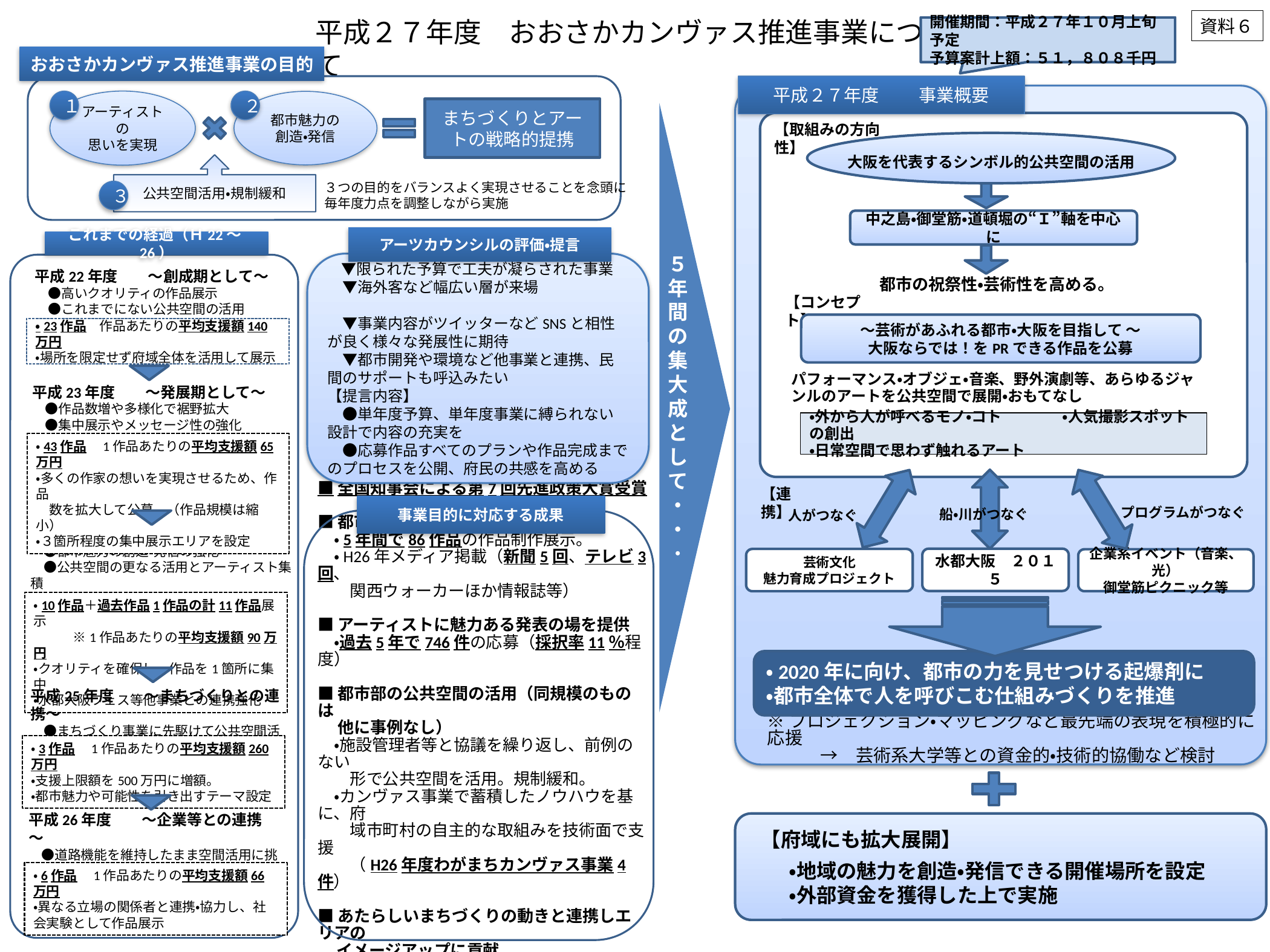

平成２７年度　おおさかカンヴァス推進事業について
資料６
開催期間：平成２７年１０月上旬予定
予算案計上額：５１，８０８千円
おおさかカンヴァス推進事業の目的

平成２７年度　　 事業概要

アーティストの
思いを実現
１
２
都市魅力の
創造・発信
まちづくりとアートの戦略的提携

【取組みの方向性】

大阪を代表するシンボル的公共空間の活用
公共空間活用・規制緩和
３つの目的をバランスよく実現させることを念頭に
毎年度力点を調整しながら実施
３

中之島・御堂筋・道頓堀の“Ｉ”軸を中心に
アーツカウンシルの評価・提言
これまでの経過（Ｈ22～26）

　▼限られた予算で工夫が凝らされた事業
　▼海外客など幅広い層が来場　　　　　　　　　
　▼事業内容がツイッターなどSNSと相性が良く様々な発展性に期待
　▼都市開発や環境など他事業と連携、民間のサポートも呼込みたい
【提言内容】
　●単年度予算、単年度事業に縛られない設計で内容の充実を
　●応募作品すべてのプランや作品完成までのプロセスを公開、府民の共感を高める

平成22年度　　～創成期として～
　●高いクオリティの作品展示
　●これまでにない公共空間の活用
都市の祝祭性・芸術性を高める。
【コンセプト】
～芸術があふれる都市・大阪を目指して ～
大阪ならでは！をPRできる作品を公募
・23作品　作品あたりの平均支援額140万円
・場所を限定せず府域全体を活用して展示
パフォーマンス・オブジェ・音楽、野外演劇等、あらゆるジャンルのアートを公共空間で展開・おもてなし

５
年間の集大成と
して
・
・
・
平成23年度　　～発展期として～
　●作品数増や多様化で裾野拡大
　●集中展示やメッセージ性の強化
・外から人が呼べるモノ・コト　　　　・人気撮影スポットの創出
・日常空間で思わず触れるアート
・43作品　1作品あたりの平均支援額65万円
・多くの作家の想いを実現させるため、作品
　数を拡大して公募。（作品規模は縮小）
・３箇所程度の集中展示エリアを設定

【連携】
事業目的に対応する成果
プログラムがつなぐ
船・川がつなぐ
人がつなぐ

平成24年度　　～完成を目指して～
　●都市魅力の創造・発信の強化
　●公共空間の更なる活用とアーティスト集積
　　　　　（※大阪市との連携強化）

■全国知事会による第7回先進政策大賞受賞

■都市魅力の創造・発信
　・5年間で86作品の作品制作展示。
　・H26年メディア掲載（新聞5回、テレビ3回、
　　関西ウォーカーほか情報誌等）

■アーティストに魅力ある発表の場を提供
　・過去5年で746件の応募（採択率11％程度）

■都市部の公共空間の活用（同規模のものは
　 他に事例なし）
　・施設管理者等と協議を繰り返し、前例のない
　　形で公共空間を活用。規制緩和。
　・カンヴァス事業で蓄積したノウハウを基に、府
　　域市町村の自主的な取組みを技術面で支援
　　（H26年度わがまちカンヴァス事業4件）

■あたらしいまちづくりの動きと連携しエリアの
    イメージアップに貢献
　　・Ｈ25 「中之島GATE」　  Ｈ26「御堂筋」
水都大阪　２０１５
芸術文化
魅力育成プロジェクト
企業系イベント（音楽、光）
御堂筋ピクニック等
・10作品＋過去作品1作品の計11作品展示
　　　※1作品あたりの平均支援額90万円
・クオリティを確保し、作品を1箇所に集中
・水都大阪フェス等他事業との連携強化

・2020年に向け、都市の力を見せつける起爆剤に
・都市全体で人を呼びこむ仕組みづくりを推進

平成25年度　　～まちづくりとの連携～
　●まちづくり事業に先駆けて公共空間活用
　●初めて場所とテーマを設定して公募
※プロジェクション・マッピングなど最先端の表現を積極的に応援
　　　→　芸術系大学等との資金的・技術的協働など検討
・3作品　1作品あたりの平均支援額260万円
・支援上限額を500万円に増額。
・都市魅力や可能性を引き出すテーマ設定

平成26年度　　～企業等との連携　～
　●道路機能を維持したまま空間活用に挑戦
　●シンボルイヤーへの基盤づくり
 【府域にも拡大展開】
　　・地域の魅力を創造・発信できる開催場所を設定
　　・外部資金を獲得した上で実施
・6作品　1作品あたりの平均支援額66万円
・異なる立場の関係者と連携・協力し、社会実験として作品展示